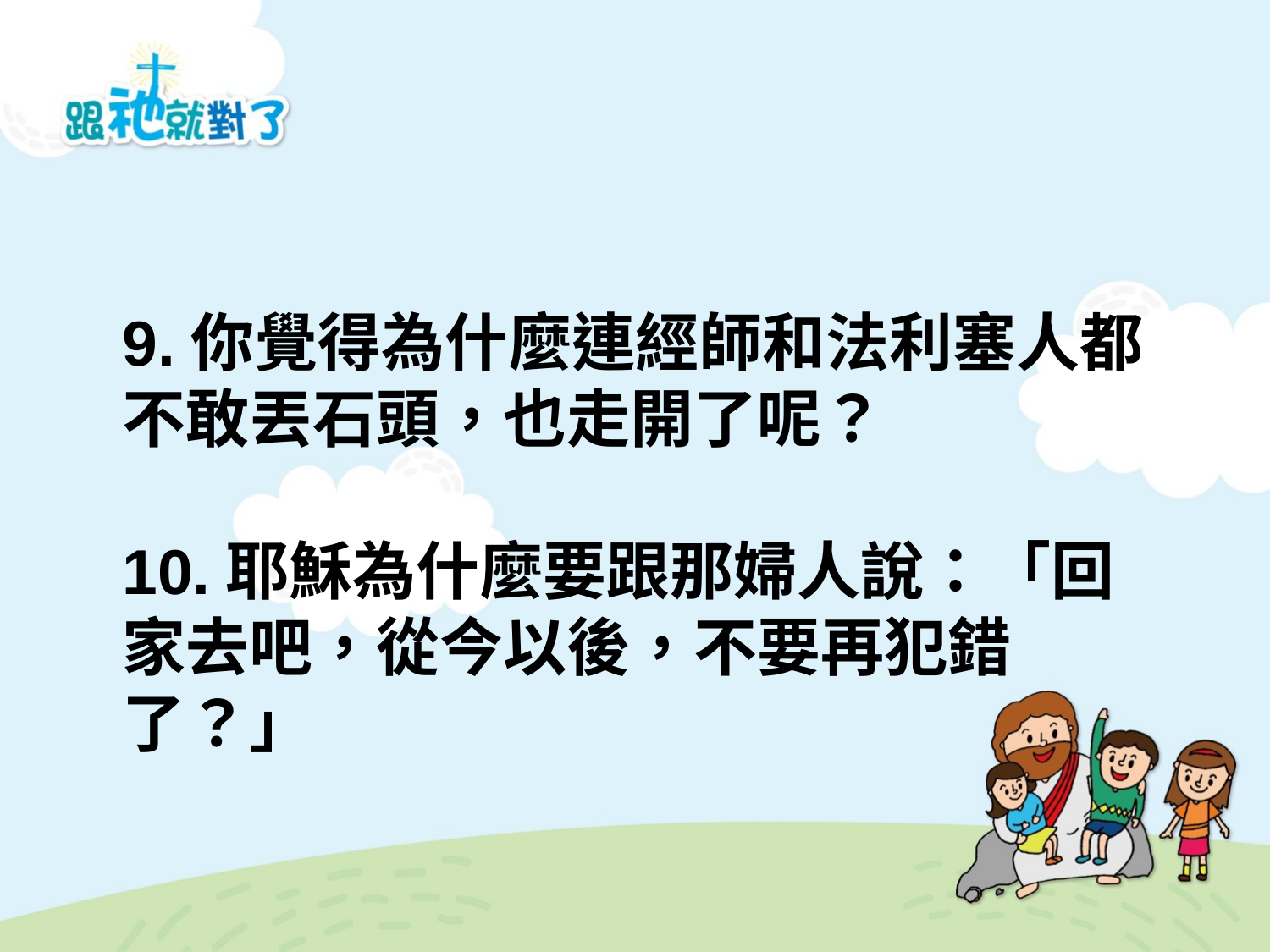

9.你覺得為什麼連經師和法利塞人都不敢丟石頭，也走開了呢？

10.耶穌為什麼要跟那婦人說：「回家去吧，從今以後，不要再犯錯了？」